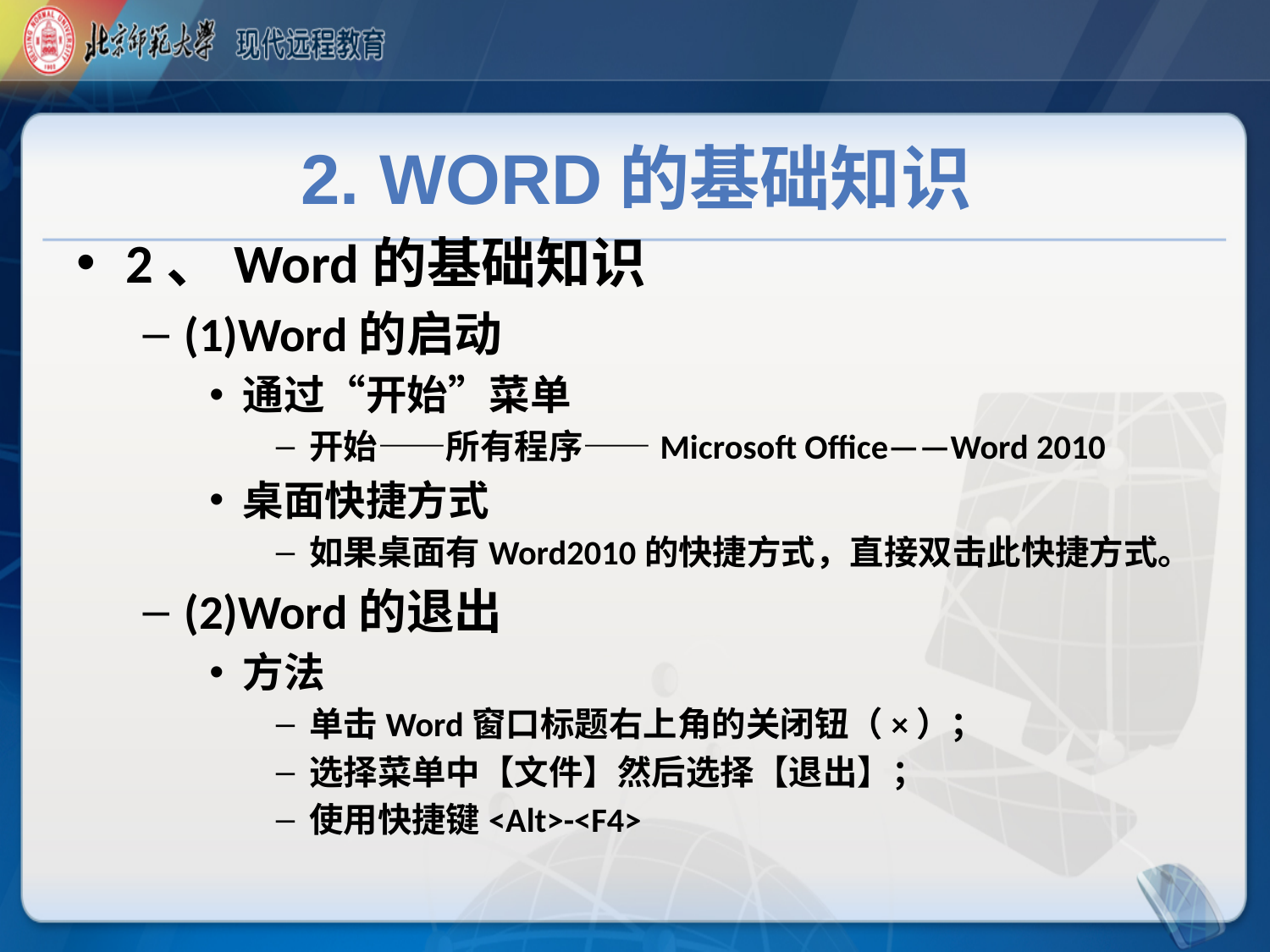

# 2. Word的基础知识
2、Word的基础知识
(1)Word的启动
通过“开始”菜单
开始——所有程序——Microsoft Office——Word 2010
桌面快捷方式
如果桌面有Word2010的快捷方式，直接双击此快捷方式。
(2)Word的退出
方法
单击Word窗口标题右上角的关闭钮（×）；
选择菜单中【文件】然后选择【退出】；
使用快捷键<Alt>-<F4>